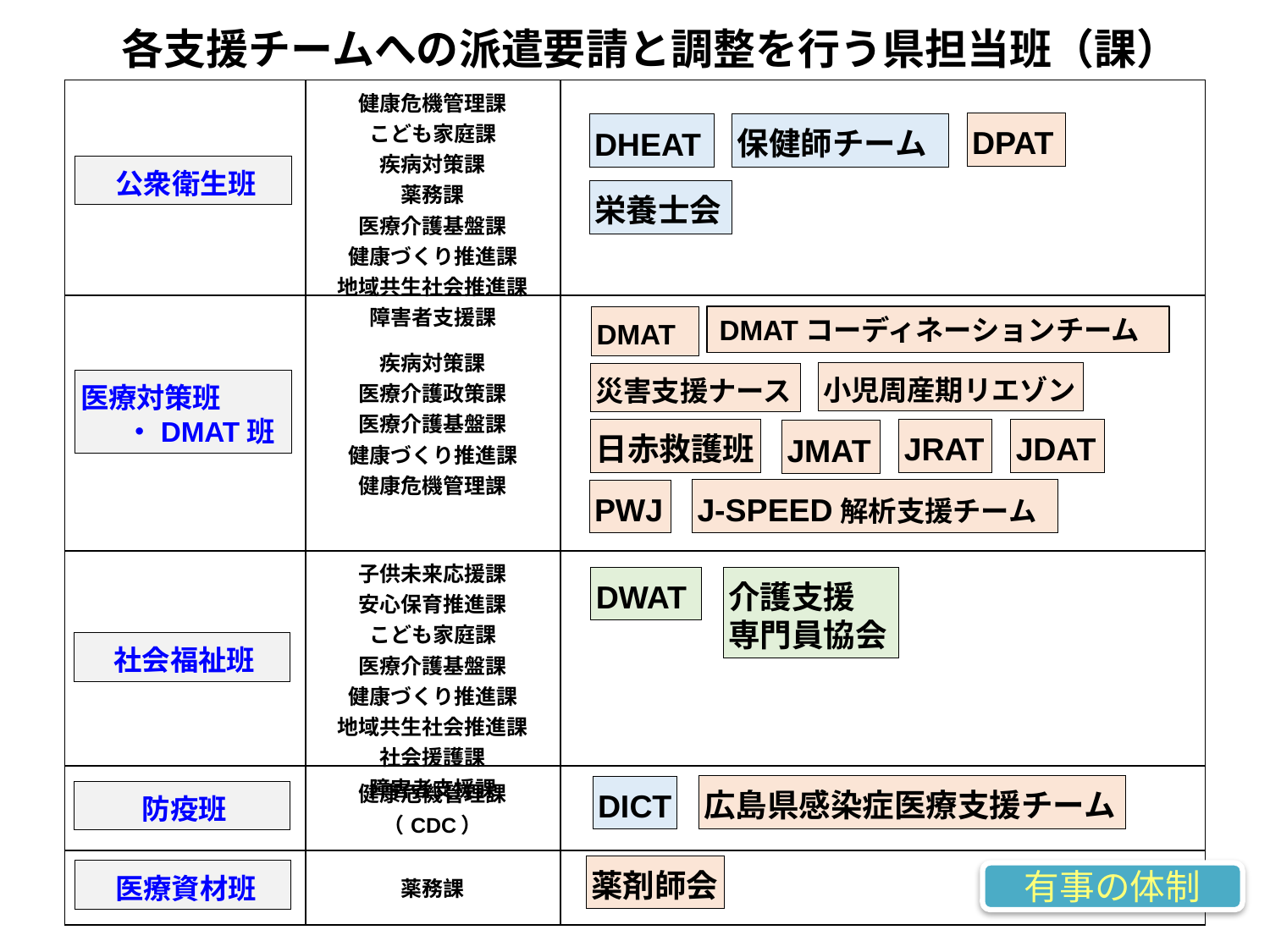

各支援チームへの派遣要請と調整を行う県担当班（課）
|  | 健康危機管理課 こども家庭課 疾病対策課 薬務課 医療介護基盤課 健康づくり推進課 地域共生社会推進課 障害者支援課 |  |
| --- | --- | --- |
|  | 疾病対策課 医療介護政策課 医療介護基盤課 健康づくり推進課 健康危機管理課 |  |
|  | 子供未来応援課 安心保育推進課 こども家庭課 医療介護基盤課 健康づくり推進課 地域共生社会推進課 社会援護課 障害者支援課 |  |
|  | 健康危機管理課（CDC） |  |
|  | 薬務課 |  |
DPAT
保健師チーム
DHEAT
公衆衛生班
栄養士会
DMATコーディネーションチーム
DMAT
小児周産期リエゾン
災害支援ナース
医療対策班
　・DMAT班
日赤救護班
JRAT
JDAT
JMAT
J-SPEED解析支援チーム
PWJ
DWAT
介護支援
専門員協会
社会福祉班
広島県感染症医療支援チーム
DICT
防疫班
薬剤師会
医療資材班
有事の体制